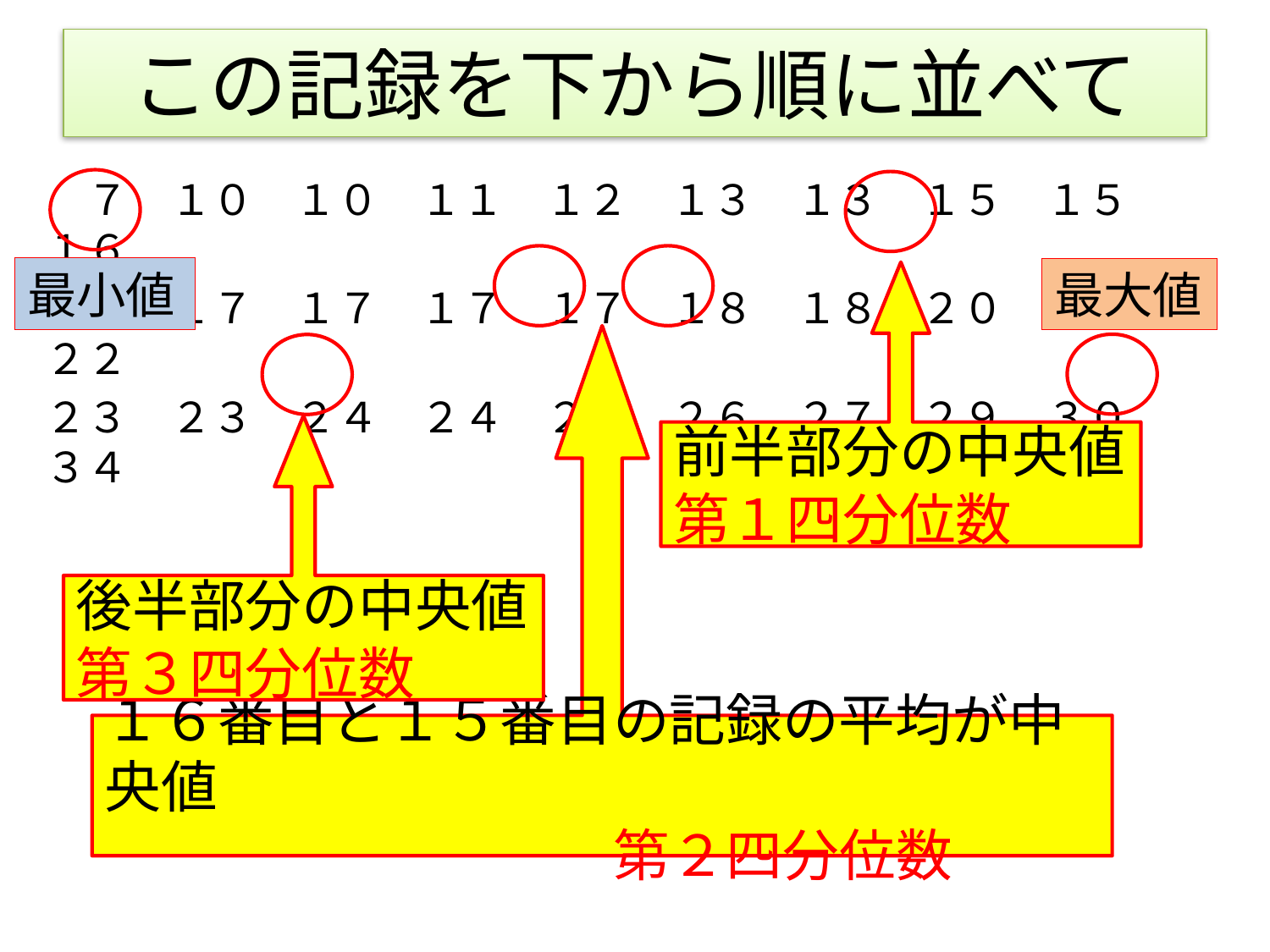

# この記録を下から順に並べて
　７　１０　１０　１１　１２　１３　１３　１５　１５　１６
１６　１７　１７　１７　１７　１８　１８　２０　２１　２２
２３　２３　２４　２４　２５　２６　２７　２９　３０　３４

最小値
最大値
前半部分の中央値第１四分位数
１６番目と１５番目の記録の平均が中央値
　　　　　　　　　第２四分位数

後半部分の中央値
第３四分位数